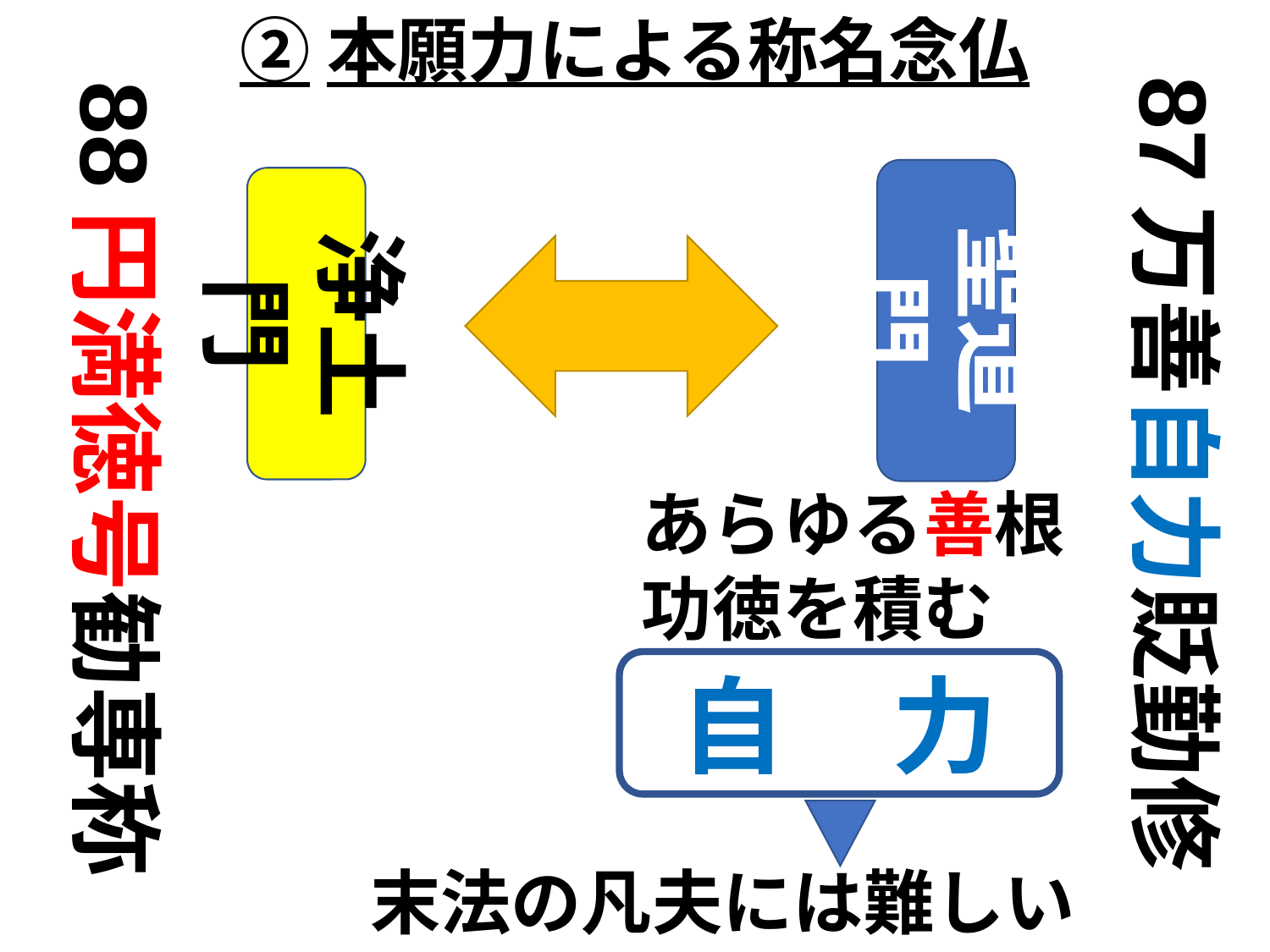

②本願力による称名念仏
87万善自力貶勤修
88円満徳号勧専称
聖道門
浄土門

あらゆる善根
功徳を積む
自　力

末法の凡夫には難しい